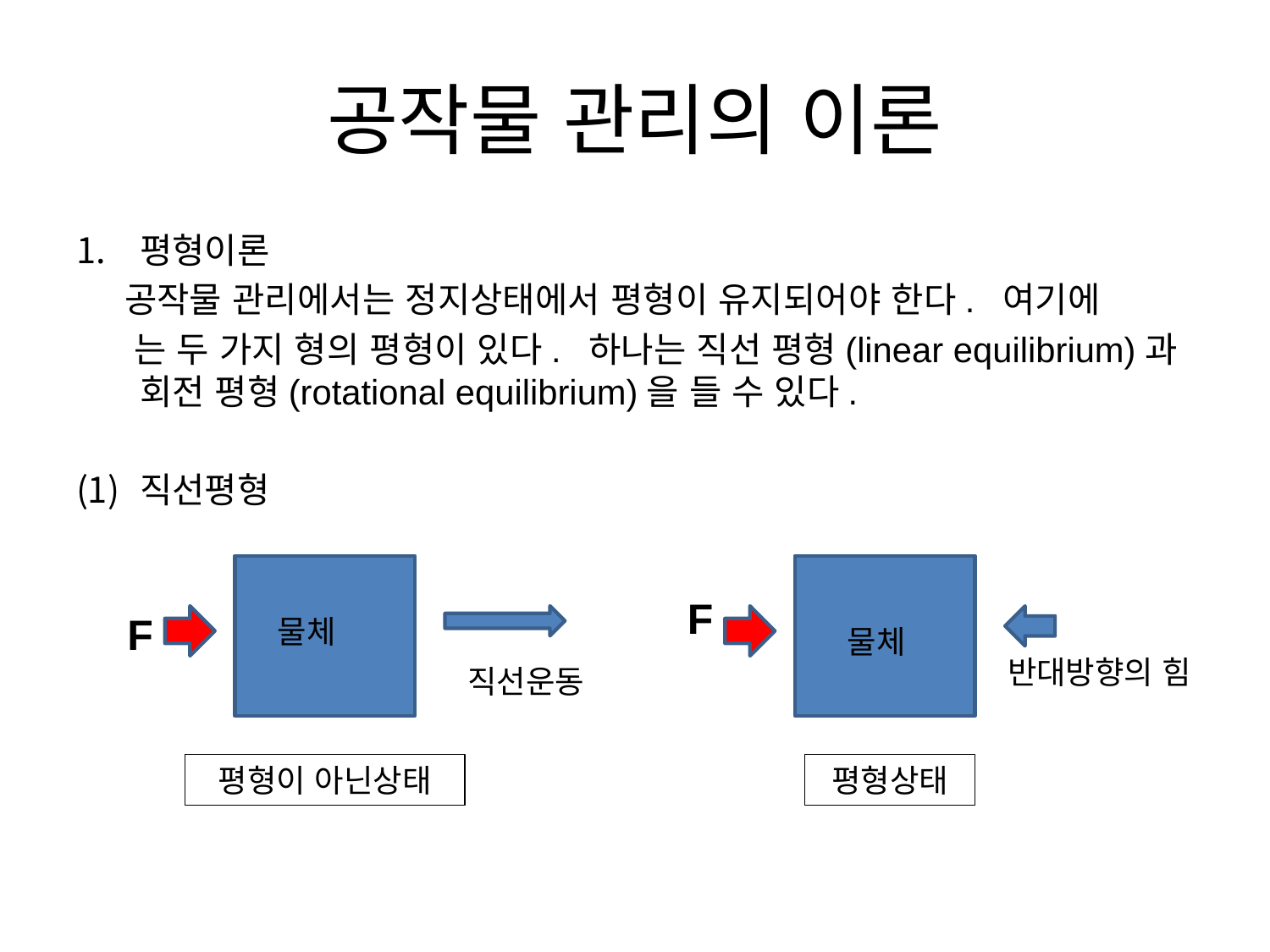

# 공작물 관리의 이론
평형이론
    공작물 관리에서는 정지상태에서 평형이 유지되어야 한다.  여기에
     는 두 가지 형의 평형이 있다.  하나는 직선 평형(linear equilibrium)과 회전 평형(rotational equilibrium)을 들 수 있다.

직선평형

F
F

물체

물체
반대방향의 힘
직선운동
평형이 아닌상태
평형상태